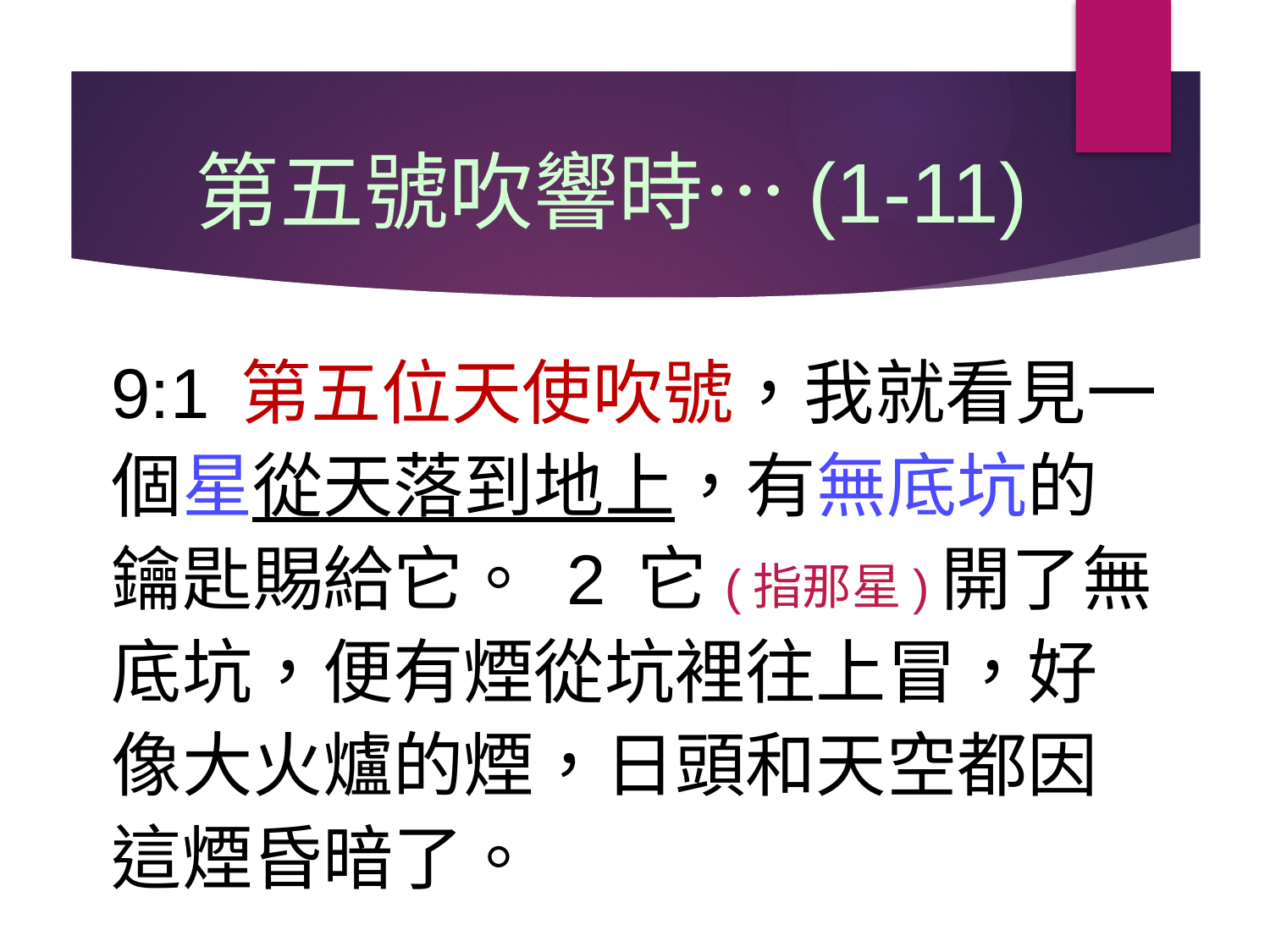

# 第五號吹響時…(1-11)
9:1 第五位天使吹號，我就看見一個星從天落到地上，有無底坑的鑰匙賜給它。 2 它(指那星)開了無底坑，便有煙從坑裡往上冒，好像大火爐的煙，日頭和天空都因這煙昏暗了。